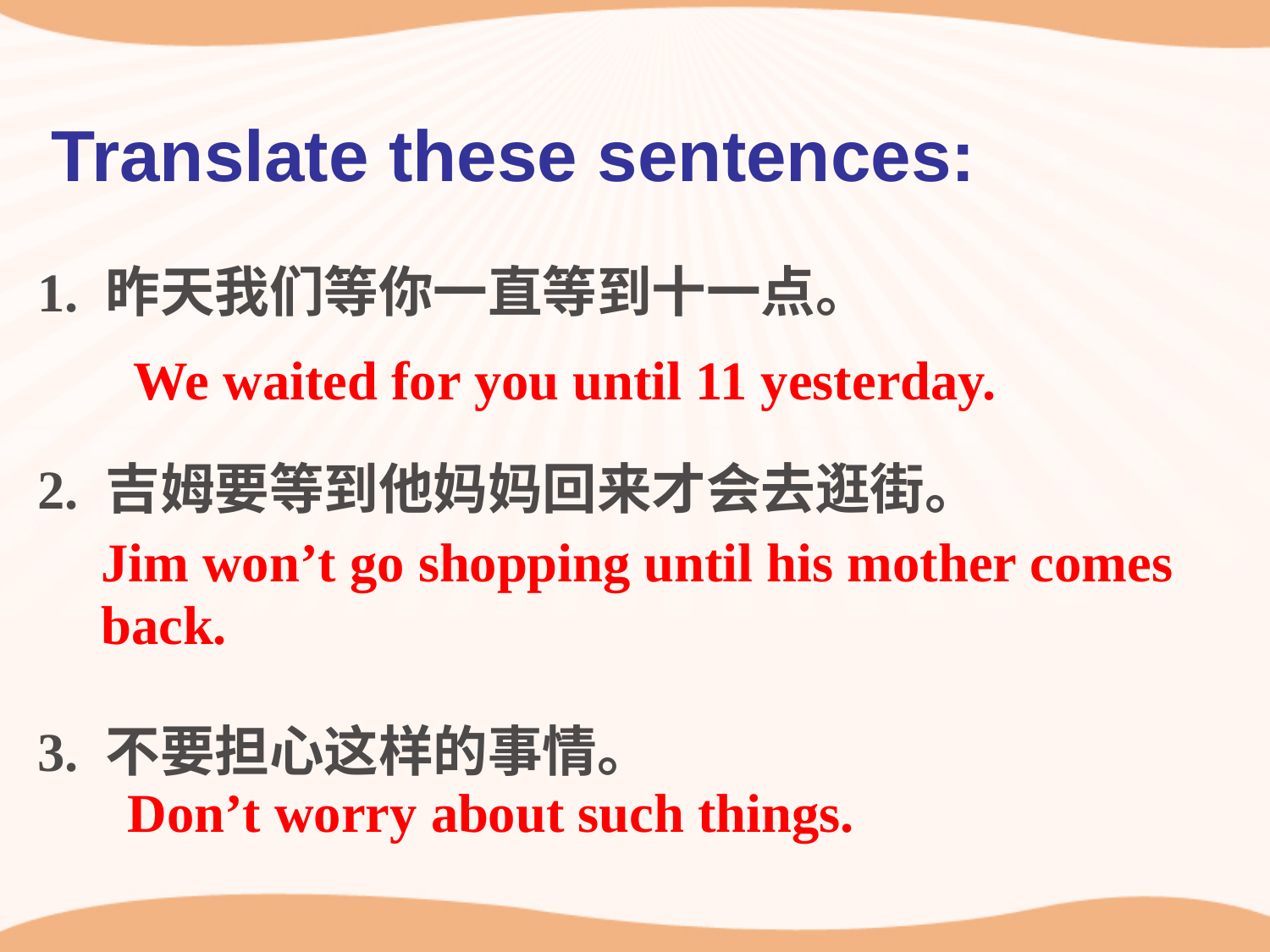

Translate these sentences:
1. 昨天我们等你一直等到十一点。

2. 吉姆要等到他妈妈回来才会去逛街。

3. 不要担心这样的事情。

We waited for you until 11 yesterday.
Jim won’t go shopping until his mother comes back.
Don’t worry about such things.